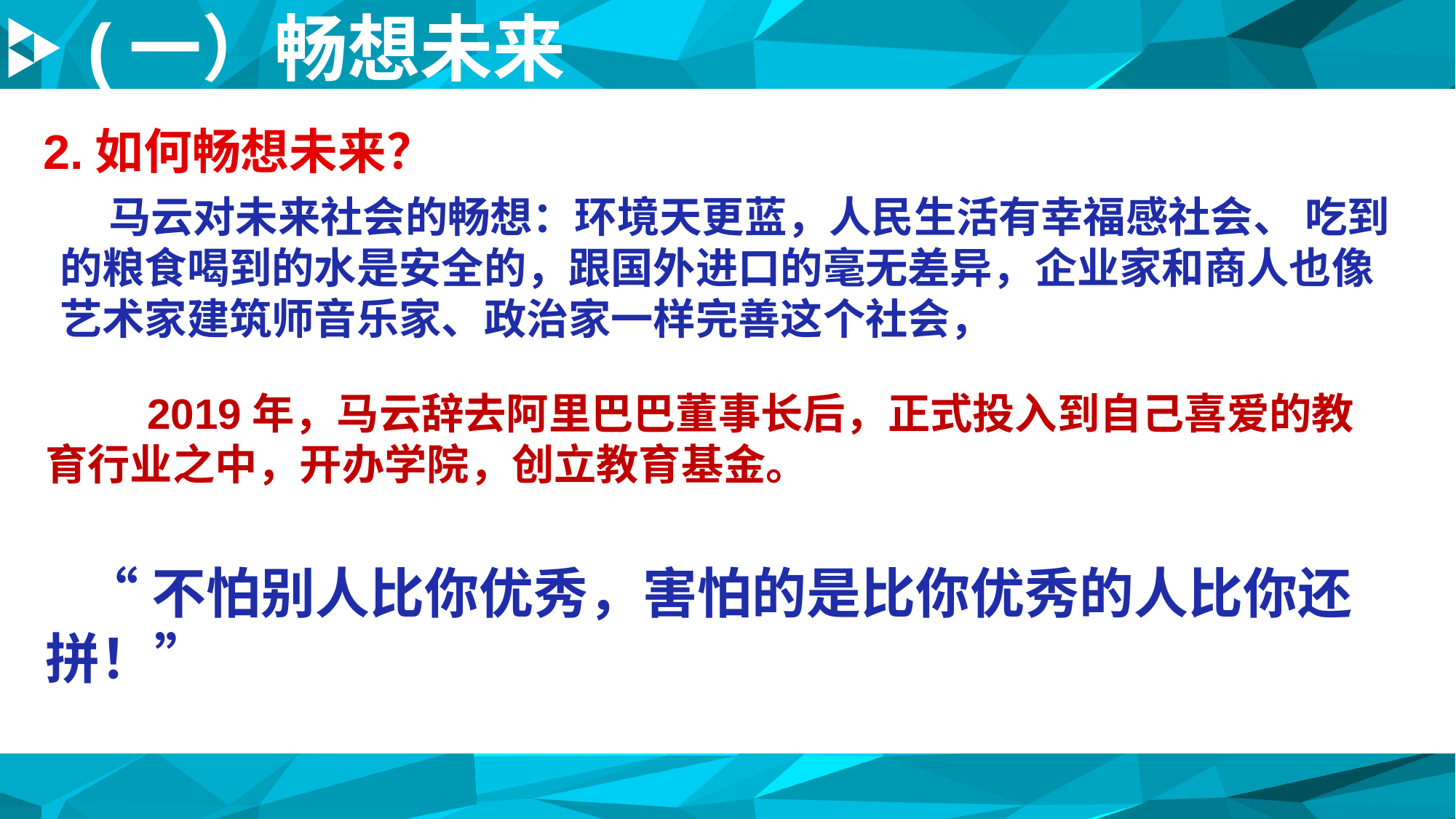

(一）畅想未来
2.如何畅想未来？
    马云对未来社会的畅想：环境天更蓝，人民生活有幸福感社会、 吃到的粮食喝到的水是安全的，跟国外进口的毫无差异，企业家和商人也像艺术家建筑师音乐家、政治家一样完善这个社会，

TEXT  HERE
    2019年，马云辞去阿里巴巴董事长后，正式投入到自己喜爱的教育行业之中，开办学院，创立教育基金。
    “不怕别人比你优秀，害怕的是比你优秀的人比你还拼！”